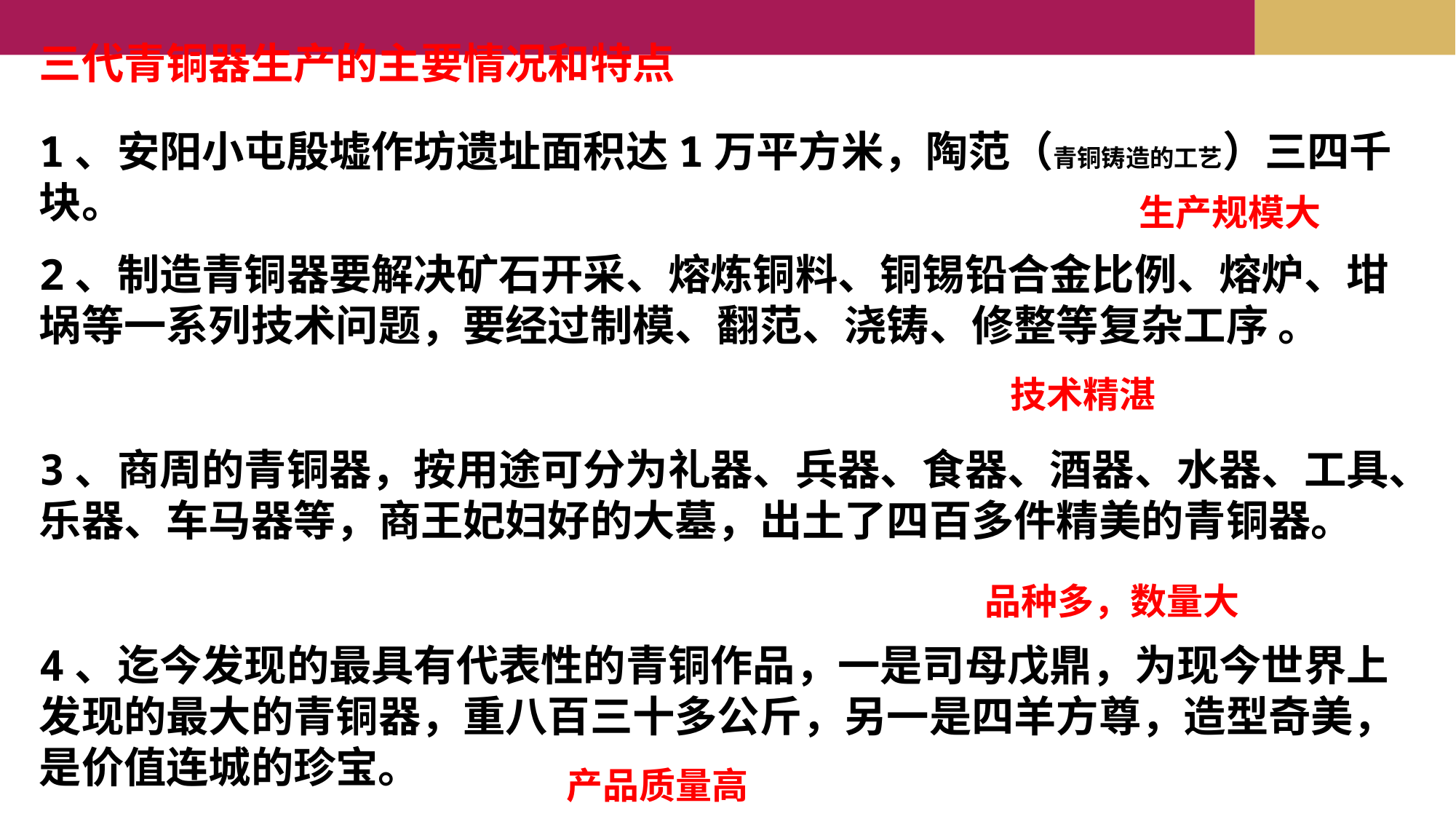

三代青铜器生产的主要情况和特点
1、安阳小屯殷墟作坊遗址面积达1万平方米，陶范（青铜铸造的工艺）三四千块。
2、制造青铜器要解决矿石开采、熔炼铜料、铜锡铅合金比例、熔炉、坩埚等一系列技术问题，要经过制模、翻范、浇铸、修整等复杂工序 。

3、商周的青铜器，按用途可分为礼器、兵器、食器、酒器、水器、工具、乐器、车马器等，商王妃妇好的大墓，出土了四百多件精美的青铜器。

4、迄今发现的最具有代表性的青铜作品，一是司母戊鼎，为现今世界上发现的最大的青铜器，重八百三十多公斤，另一是四羊方尊，造型奇美，是价值连城的珍宝。
生产规模大
技术精湛
品种多，数量大
产品质量高